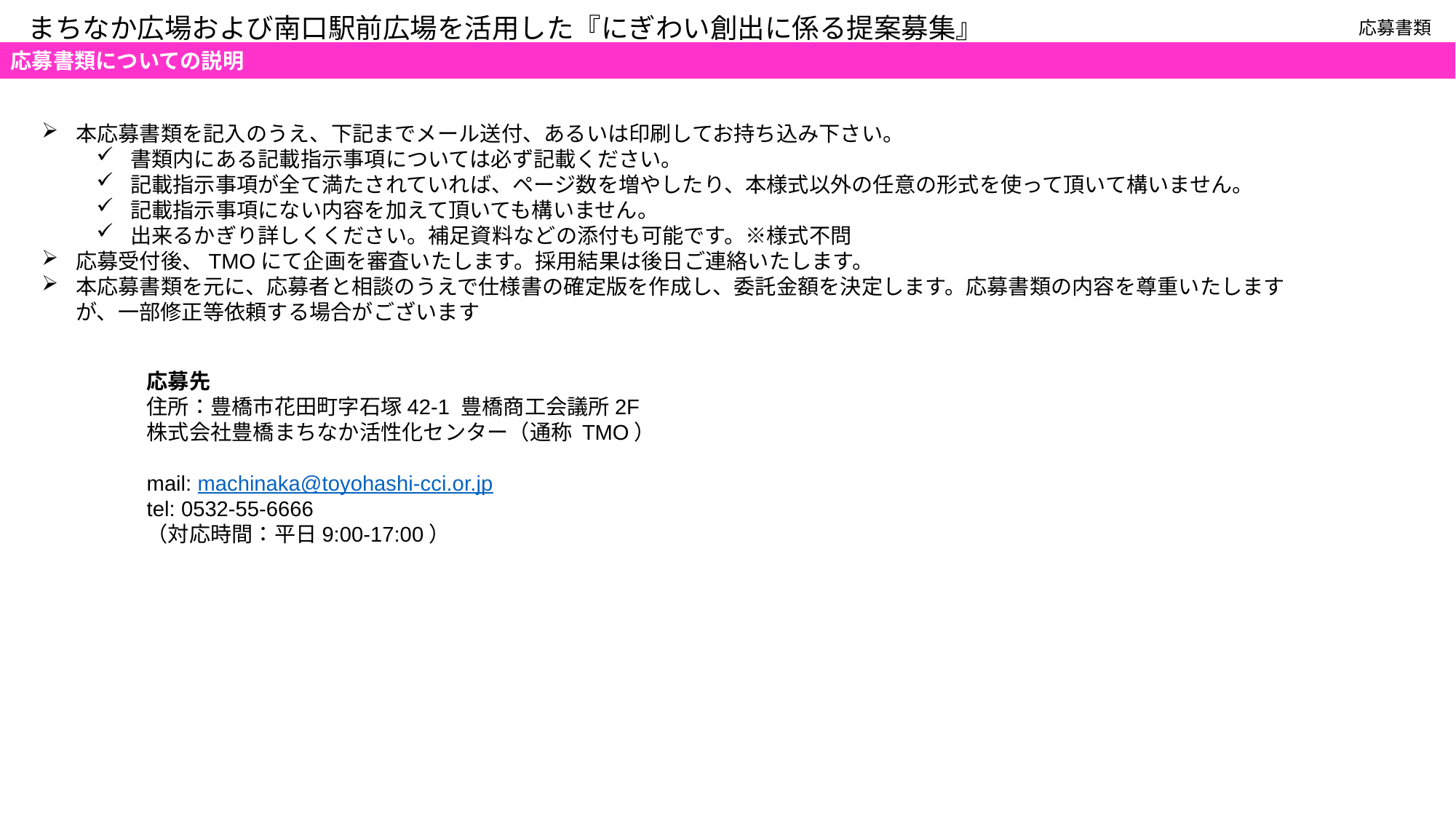

まちなか広場および南口駅前広場を活用した『にぎわい創出に係る提案募集』
応募書類
応募書類についての説明
本応募書類を記入のうえ、下記までメール送付、あるいは印刷してお持ち込み下さい。
書類内にある記載指示事項については必ず記載ください。
記載指示事項が全て満たされていれば、ページ数を増やしたり、本様式以外の任意の形式を使って頂いて構いません。
記載指示事項にない内容を加えて頂いても構いません。
出来るかぎり詳しくください。補足資料などの添付も可能です。※様式不問
応募受付後、TMOにて企画を審査いたします。採用結果は後日ご連絡いたします。
本応募書類を元に、応募者と相談のうえで仕様書の確定版を作成し、委託金額を決定します。応募書類の内容を尊重いたしますが、一部修正等依頼する場合がございます
応募先
住所：豊橋市花田町字石塚42-1 豊橋商工会議所2F
株式会社豊橋まちなか活性化センター（通称 TMO）

mail: machinaka@toyohashi-cci.or.jp
tel: 0532-55-6666
（対応時間：平日9:00-17:00）